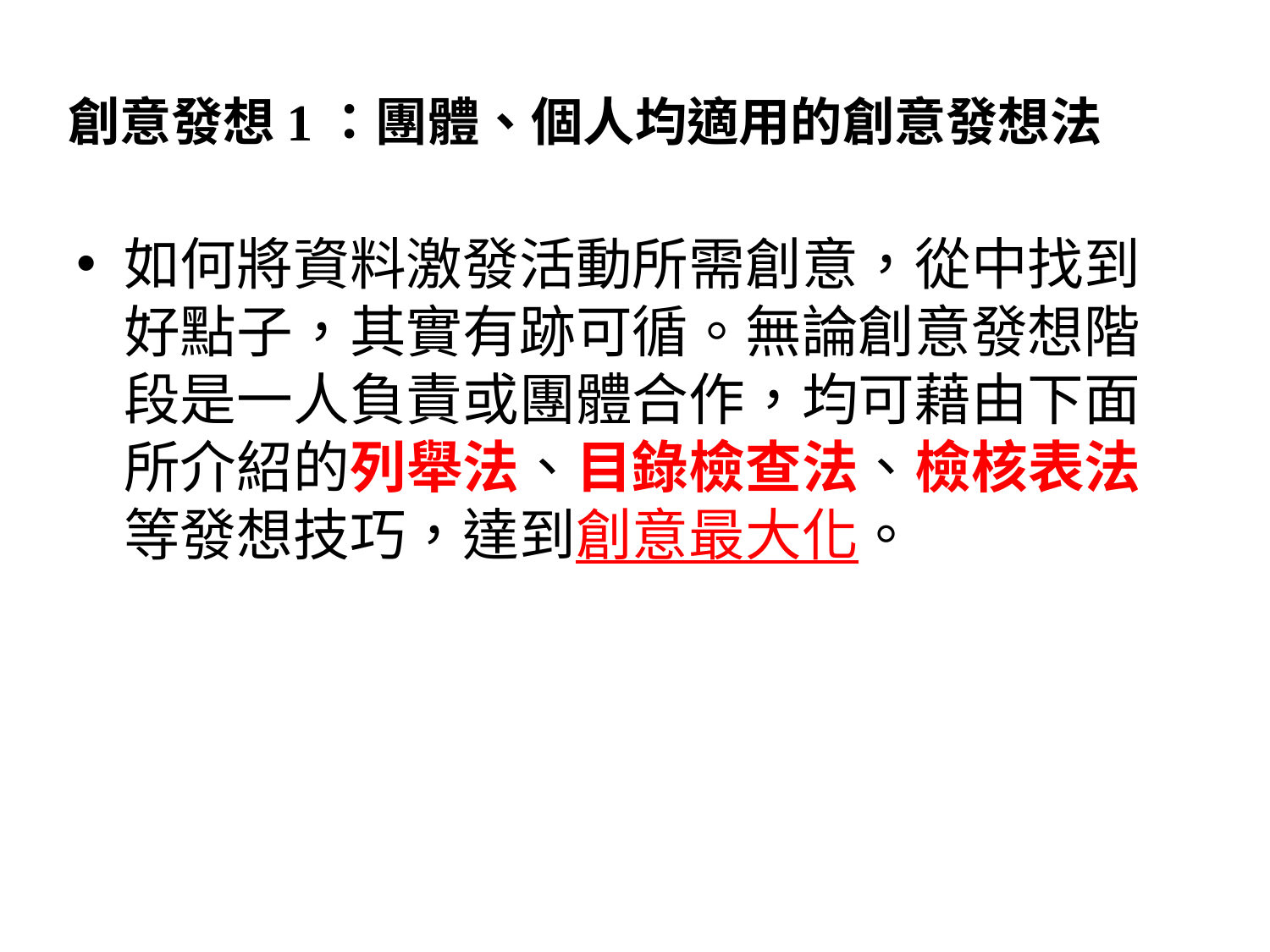

# 創意發想1：團體、個人均適用的創意發想法
如何將資料激發活動所需創意，從中找到好點子，其實有跡可循。無論創意發想階段是一人負責或團體合作，均可藉由下面所介紹的列舉法、目錄檢查法、檢核表法等發想技巧，達到創意最大化。